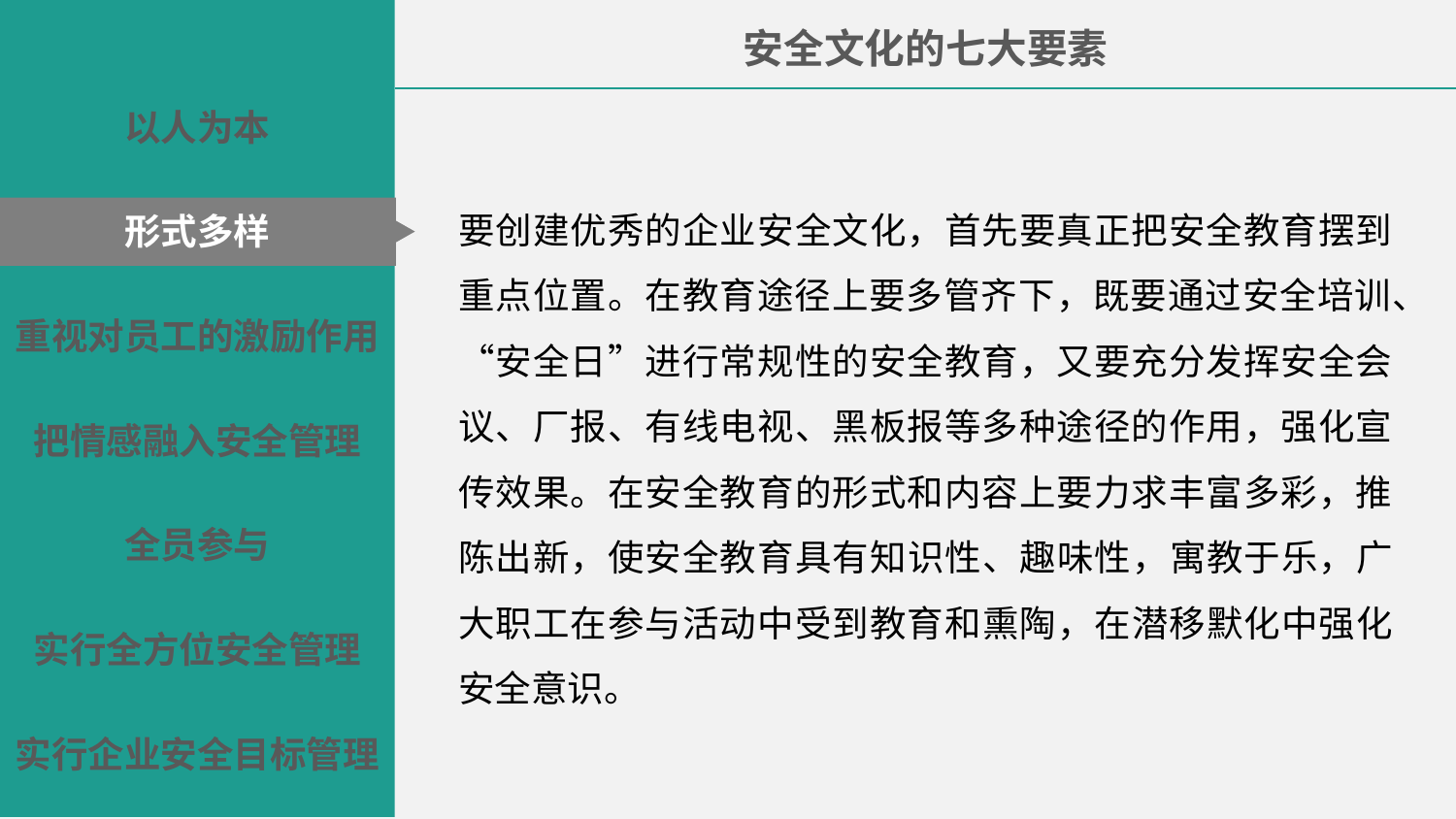

安全文化的七大要素
以人为本
要创建优秀的企业安全文化，首先要真正把安全教育摆到重点位置。在教育途径上要多管齐下，既要通过安全培训、“安全日”进行常规性的安全教育，又要充分发挥安全会议、厂报、有线电视、黑板报等多种途径的作用，强化宣传效果。在安全教育的形式和内容上要力求丰富多彩，推陈出新，使安全教育具有知识性、趣味性，寓教于乐，广大职工在参与活动中受到教育和熏陶，在潜移默化中强化安全意识。

形式多样
重视对员工的激励作用
把情感融入安全管理
全员参与
实行全方位安全管理
实行企业安全目标管理